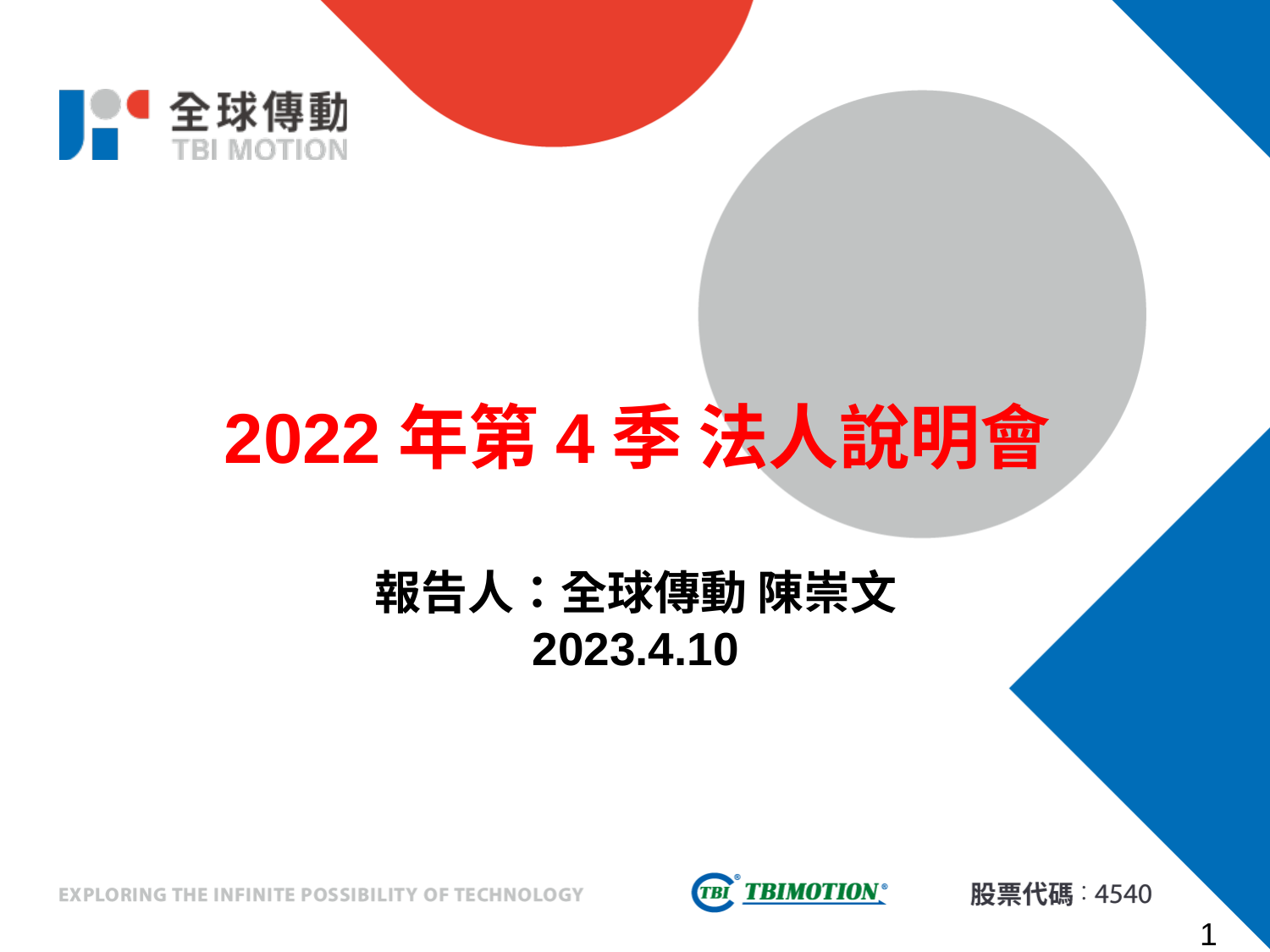

# 2022年第4季 法人說明會
報告人：全球傳動 陳崇文
2023.4.10
1